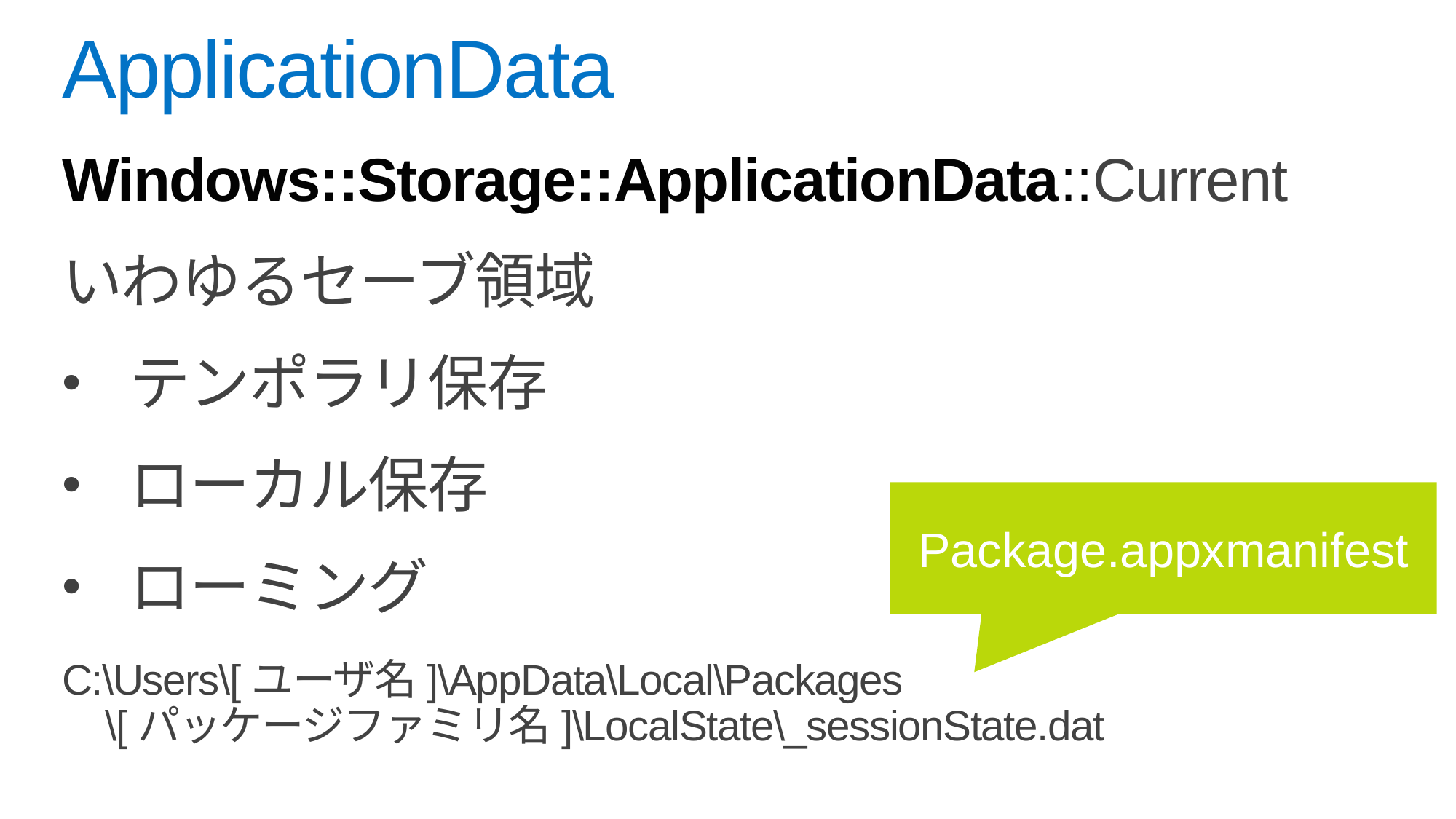

# ApplicationData
Windows::Storage::ApplicationData::Current
いわゆるセーブ領域
テンポラリ保存
ローカル保存
ローミング
C:\Users\[ユーザ名]\AppData\Local\Packages
    \[パッケージファミリ名]\LocalState\_sessionState.dat
Package.appxmanifest